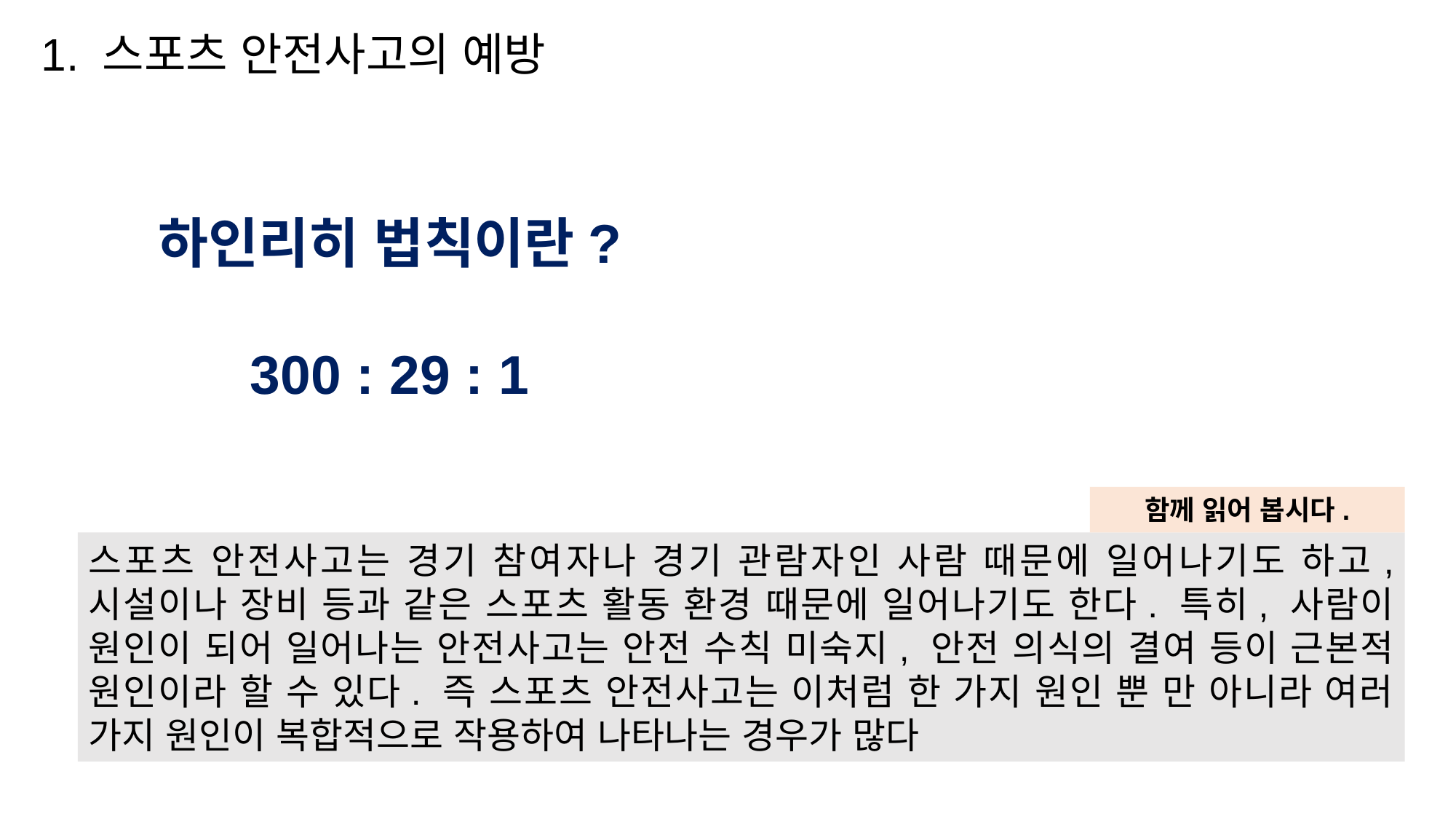

1. 스포츠 안전사고의 예방
하인리히 법칙이란?

300 : 29 : 1
함께 읽어 봅시다.
스포츠 안전사고는 경기 참여자나 경기 관람자인 사람 때문에 일어나기도 하고, 시설이나 장비 등과 같은 스포츠 활동 환경 때문에 일어나기도 한다. 특히, 사람이 원인이 되어 일어나는 안전사고는 안전 수칙 미숙지, 안전 의식의 결여 등이 근본적 원인이라 할 수 있다. 즉 스포츠 안전사고는 이처럼 한 가지 원인 뿐 만 아니라 여러 가지 원인이 복합적으로 작용하여 나타나는 경우가 많다